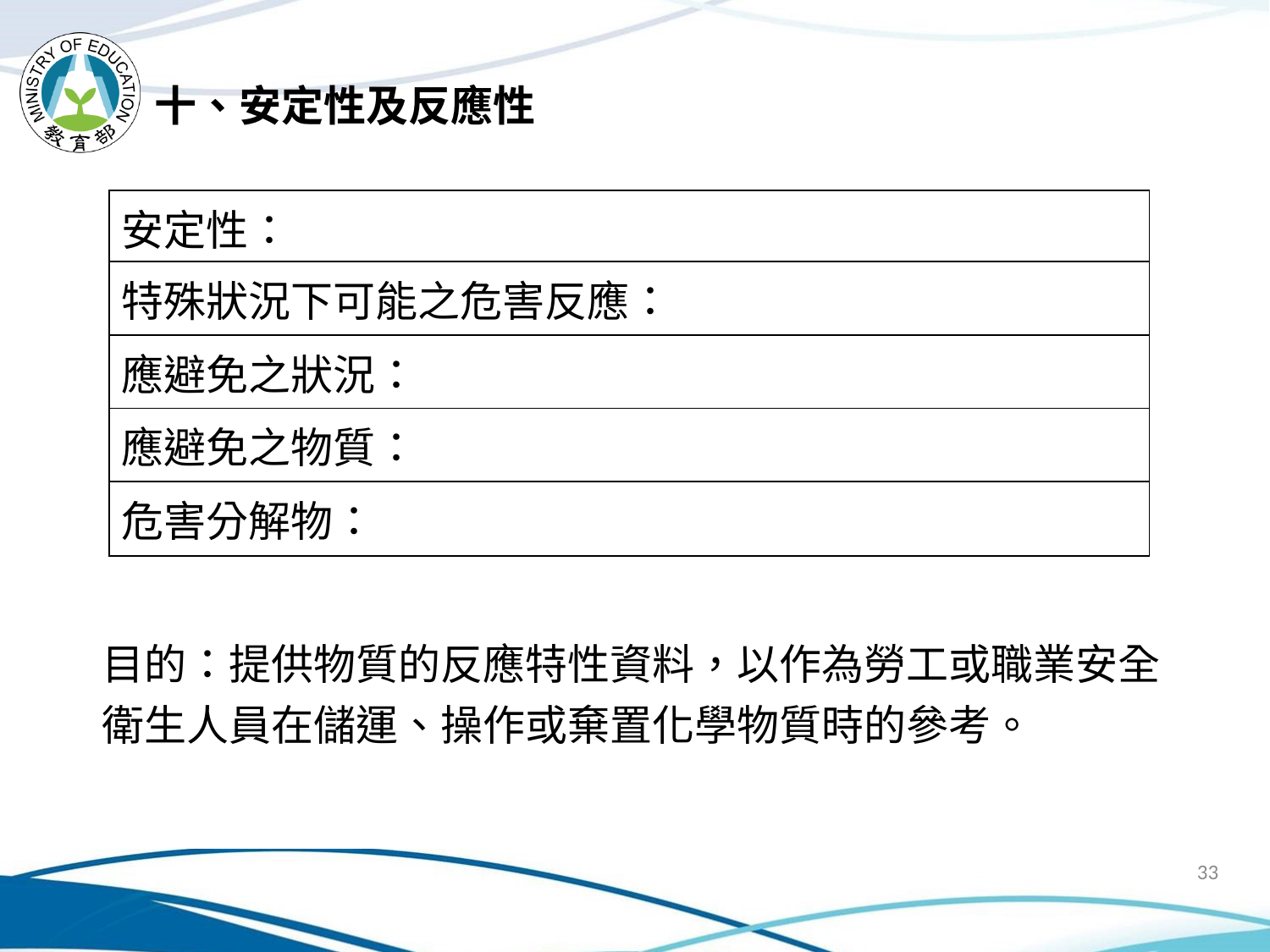

十、安定性及反應性
| 安定性： |
| --- |
| 特殊狀況下可能之危害反應： |
| 應避免之狀況： |
| 應避免之物質： |
| 危害分解物： |
目的：提供物質的反應特性資料，以作為勞工或職業安全衛生人員在儲運、操作或棄置化學物質時的參考。
33